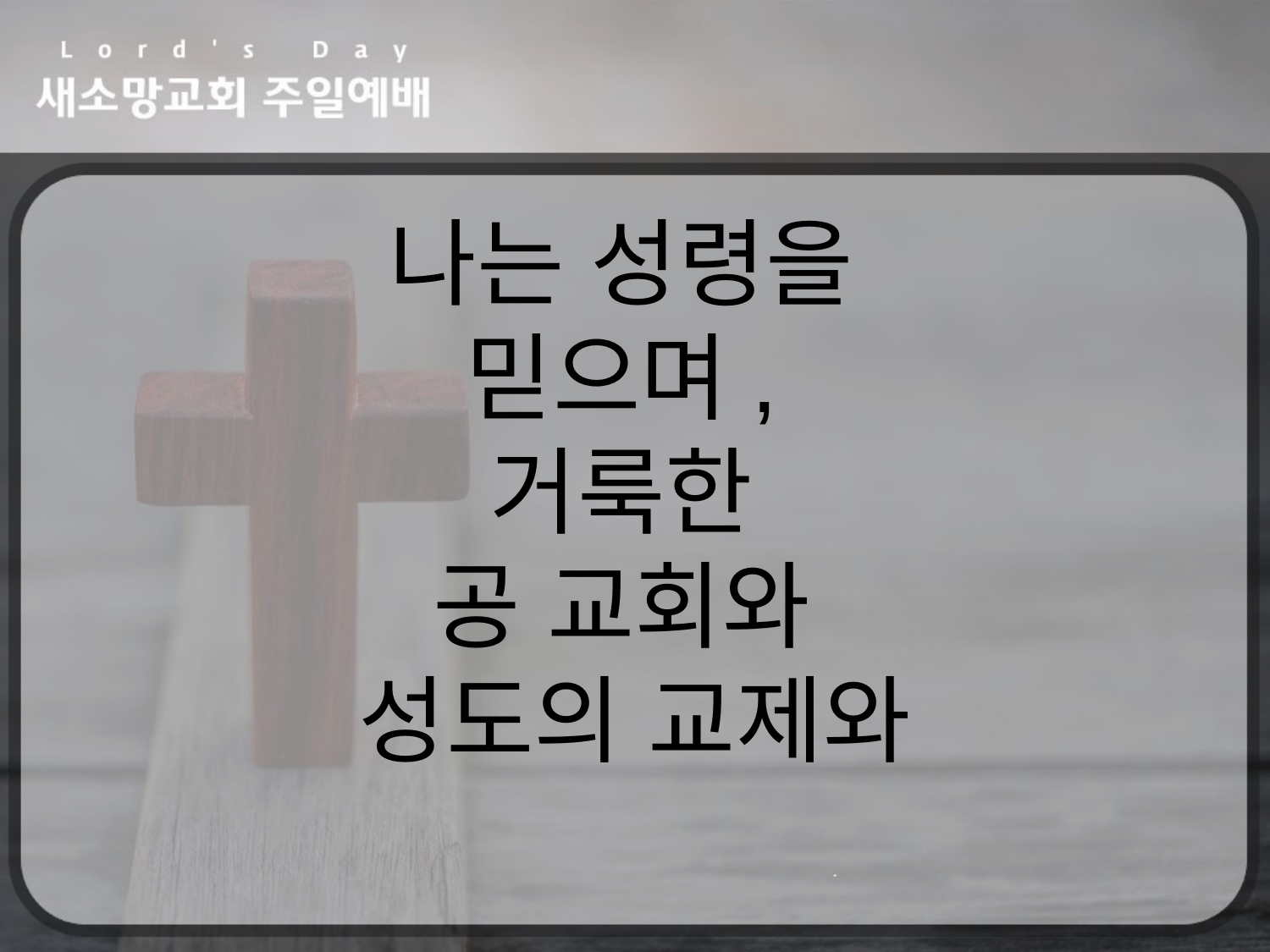

나는 성령을
믿으며,
거룩한
공 교회와
성도의 교제와